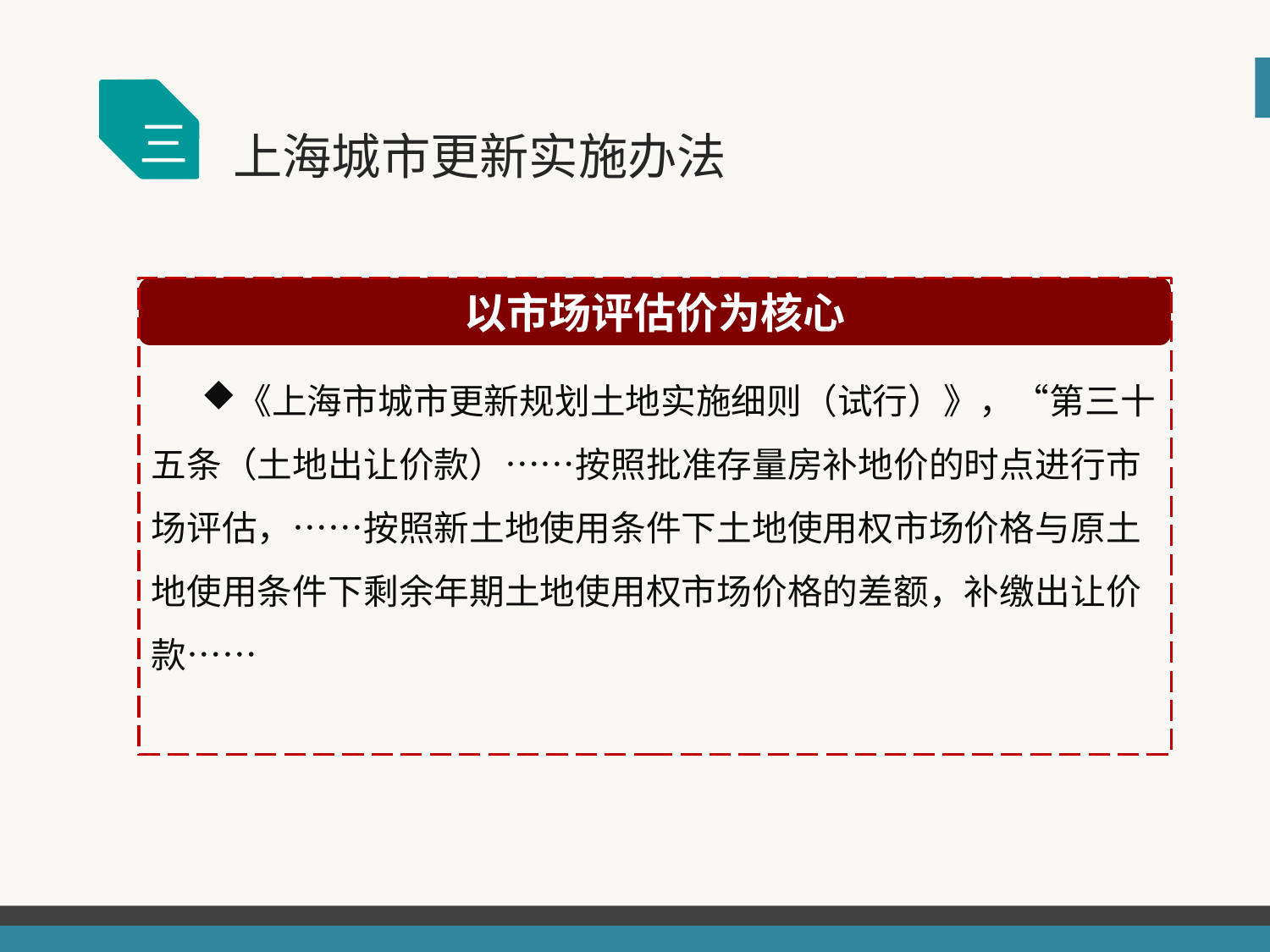

三
上海城市更新实施办法
以市场评估价为核心
《上海市城市更新规划土地实施细则（试行）》，“第三十五条（土地出让价款）……按照批准存量房补地价的时点进行市场评估，……按照新土地使用条件下土地使用权市场价格与原土地使用条件下剩余年期土地使用权市场价格的差额，补缴出让价款……